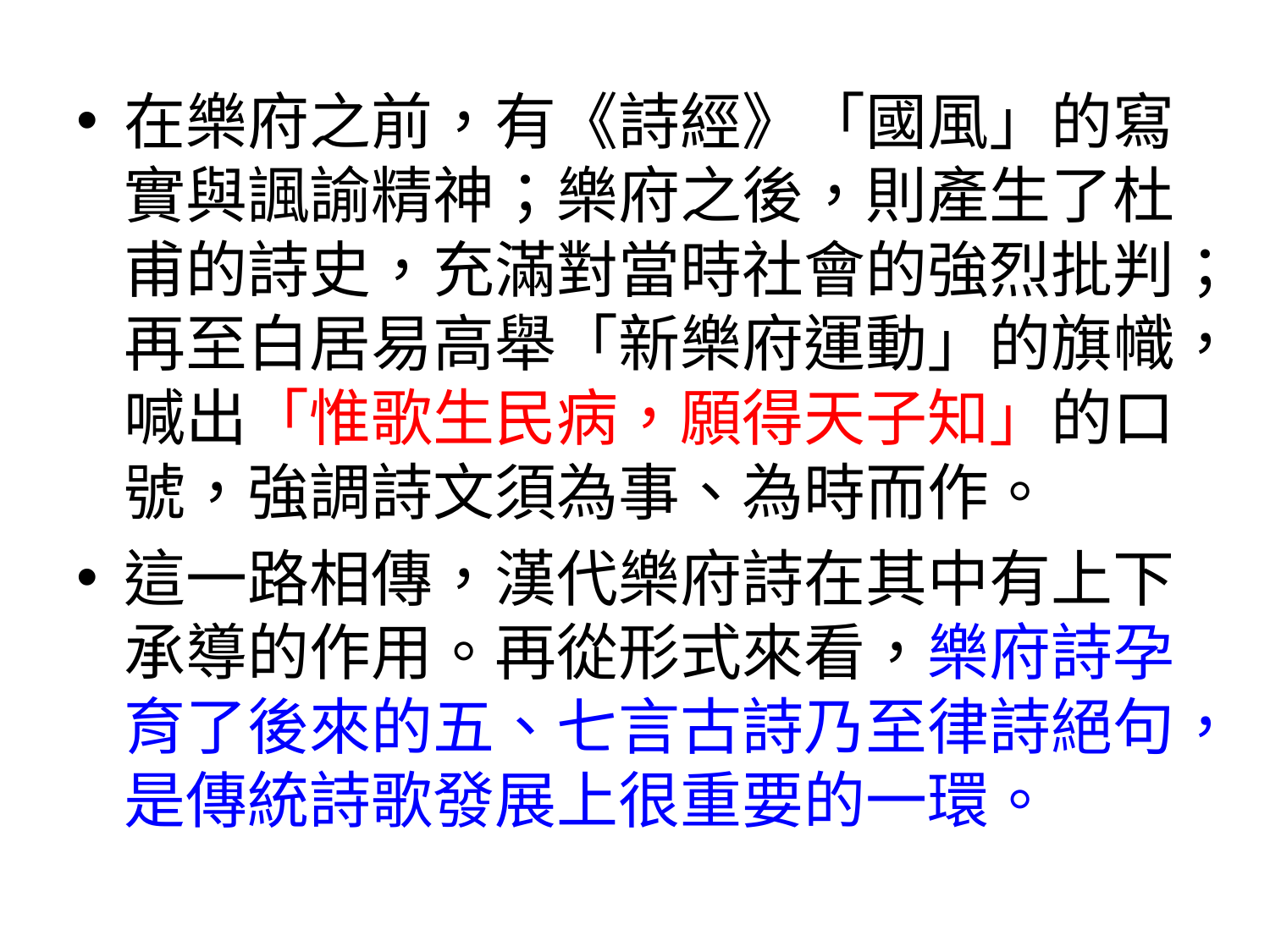

在樂府之前，有《詩經》「國風」的寫實與諷諭精神；樂府之後，則產生了杜甫的詩史，充滿對當時社會的強烈批判；再至白居易高舉「新樂府運動」的旗幟，喊出「惟歌生民病，願得天子知」的口號，強調詩文須為事、為時而作。
這一路相傳，漢代樂府詩在其中有上下承導的作用。再從形式來看，樂府詩孕育了後來的五、七言古詩乃至律詩絕句，是傳統詩歌發展上很重要的一環。